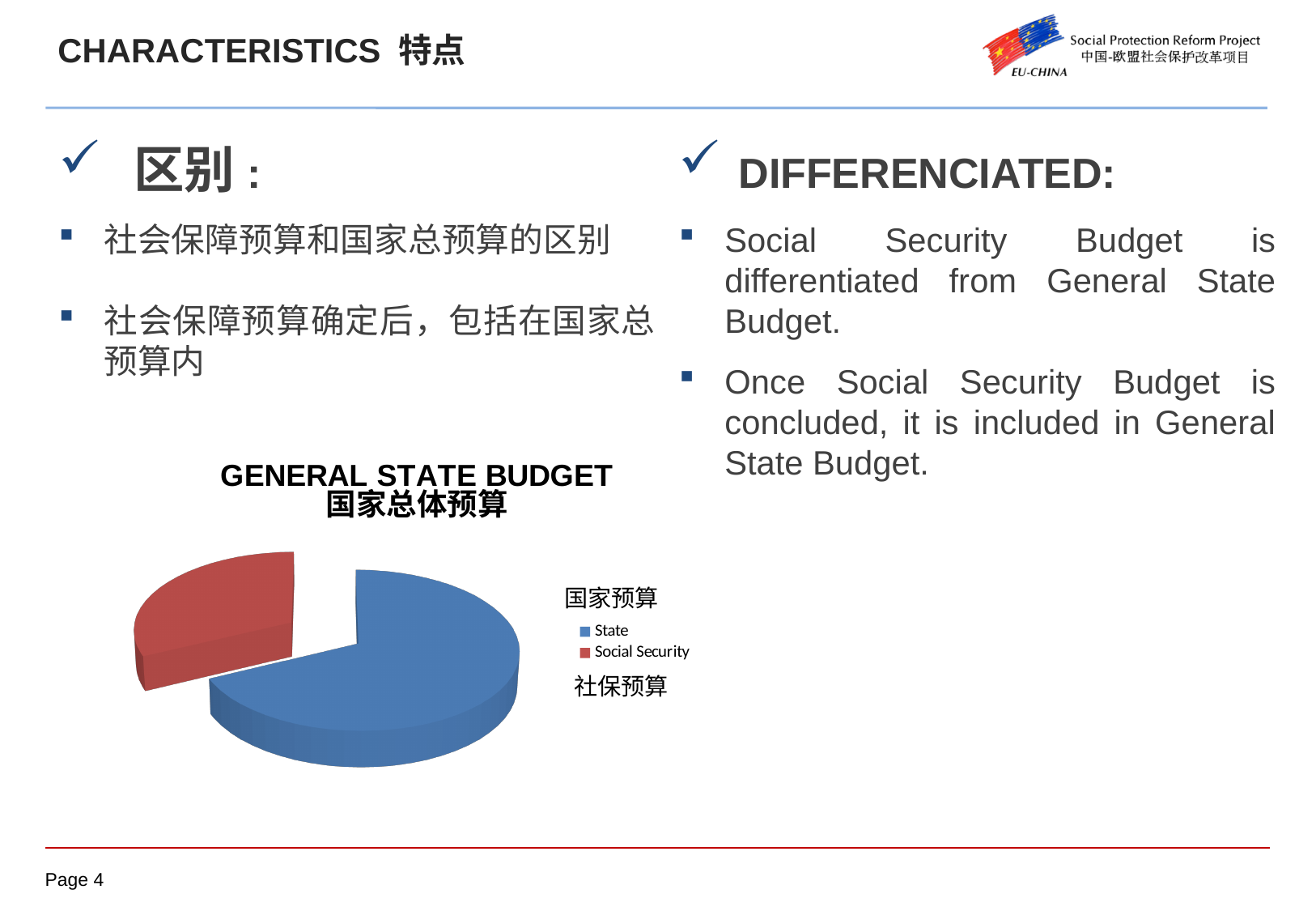

CHARACTERISTICS 特点
 区别:
社会保障预算和国家总预算的区别
社会保障预算确定后，包括在国家总预算内
 DIFFERENCIATED:
Social Security Budget is differentiated from General State Budget.
Once Social Security Budget is concluded, it is included in General State Budget.

[unsupported chart]

国家预算
社保预算